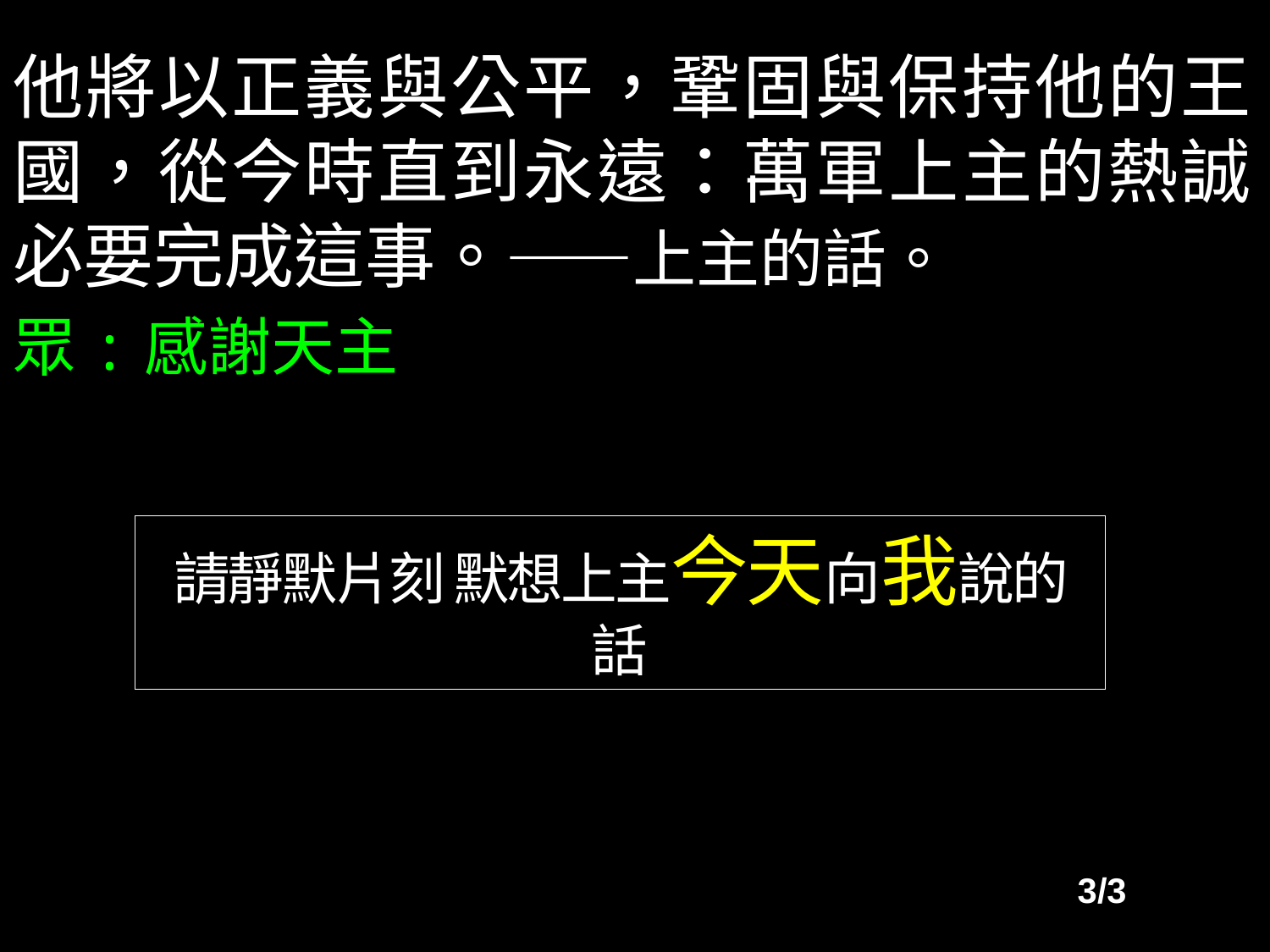

他將以正義與公平，鞏固與保持他的王國，從今時直到永遠：萬軍上主的熱誠必要完成這事。——上主的話。
眾:感謝天主

請靜默片刻 默想上主今天向我說的話
3/3